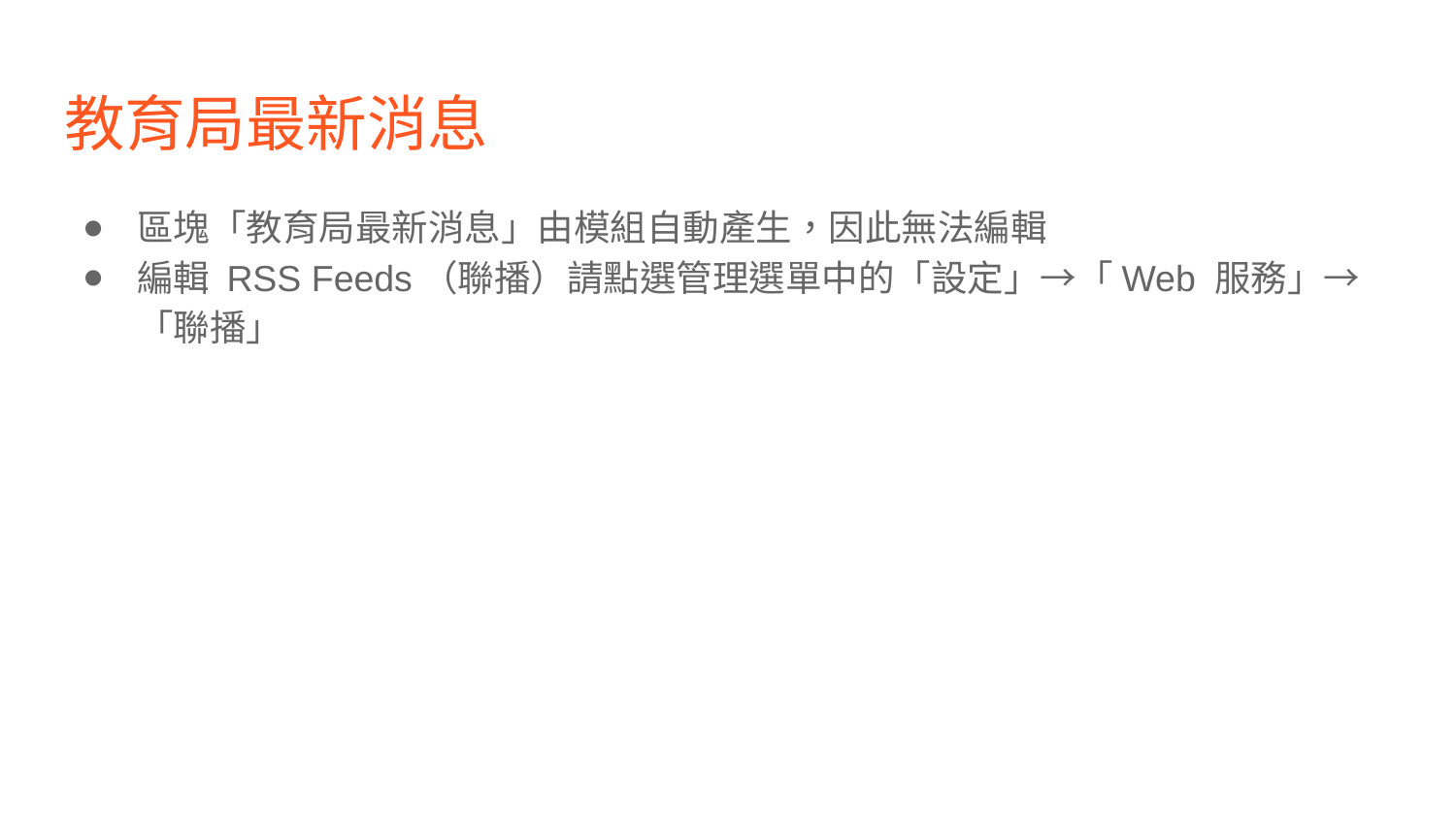

# 教育局最新消息
區塊「教育局最新消息」由模組自動產生，因此無法編輯
編輯 RSS Feeds（聯播）請點選管理選單中的「設定」→「Web 服務」→「聯播」